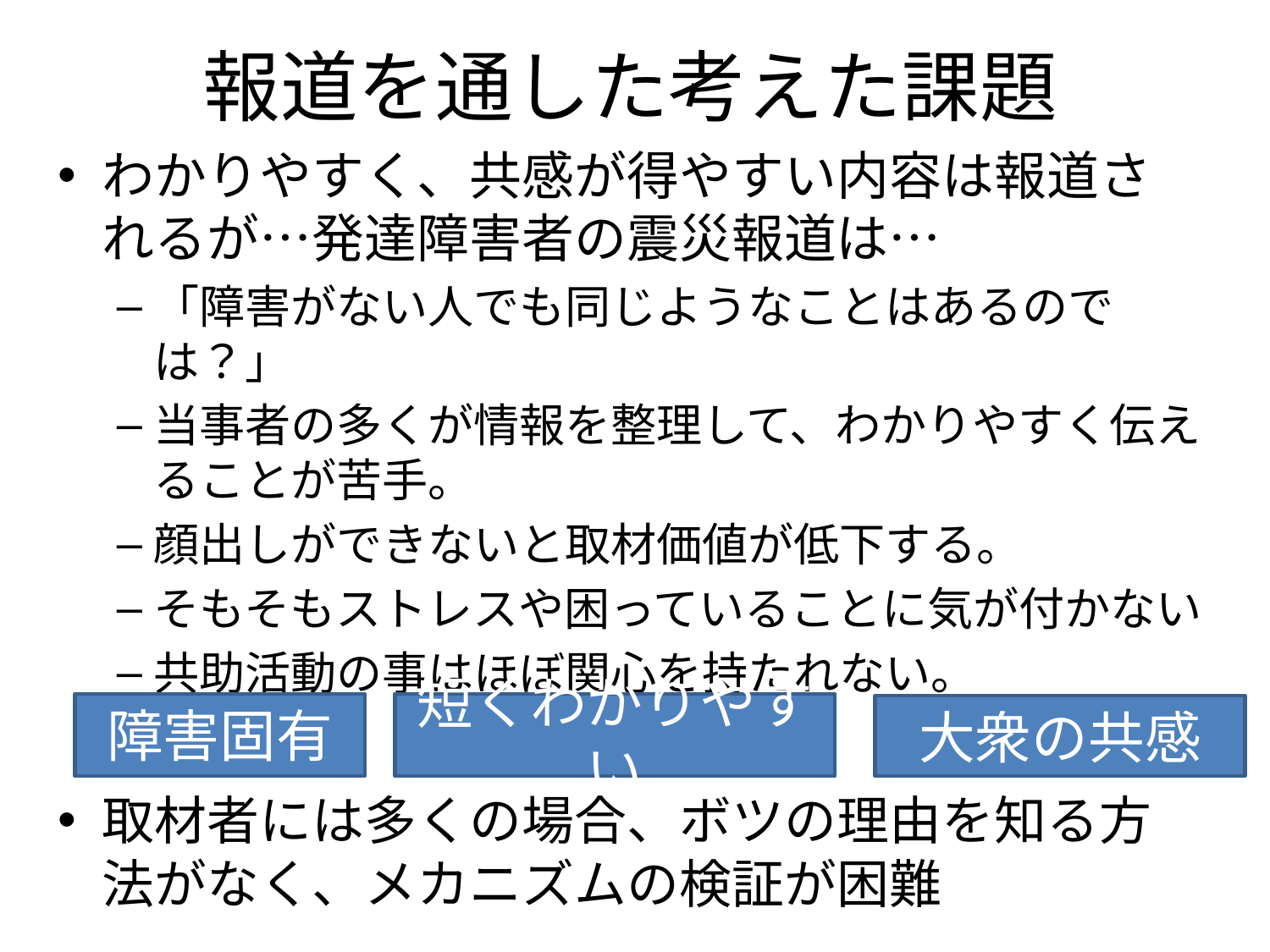

# 報道を通した考えた課題
わかりやすく、共感が得やすい内容は報道されるが…発達障害者の震災報道は…
「障害がない人でも同じようなことはあるのでは？」
当事者の多くが情報を整理して、わかりやすく伝えることが苦手。
顔出しができないと取材価値が低下する。
そもそもストレスや困っていることに気が付かない
共助活動の事はほぼ関心を持たれない。

取材者には多くの場合、ボツの理由を知る方法がなく、メカニズムの検証が困難
障害固有
短くわかりやすい
大衆の共感